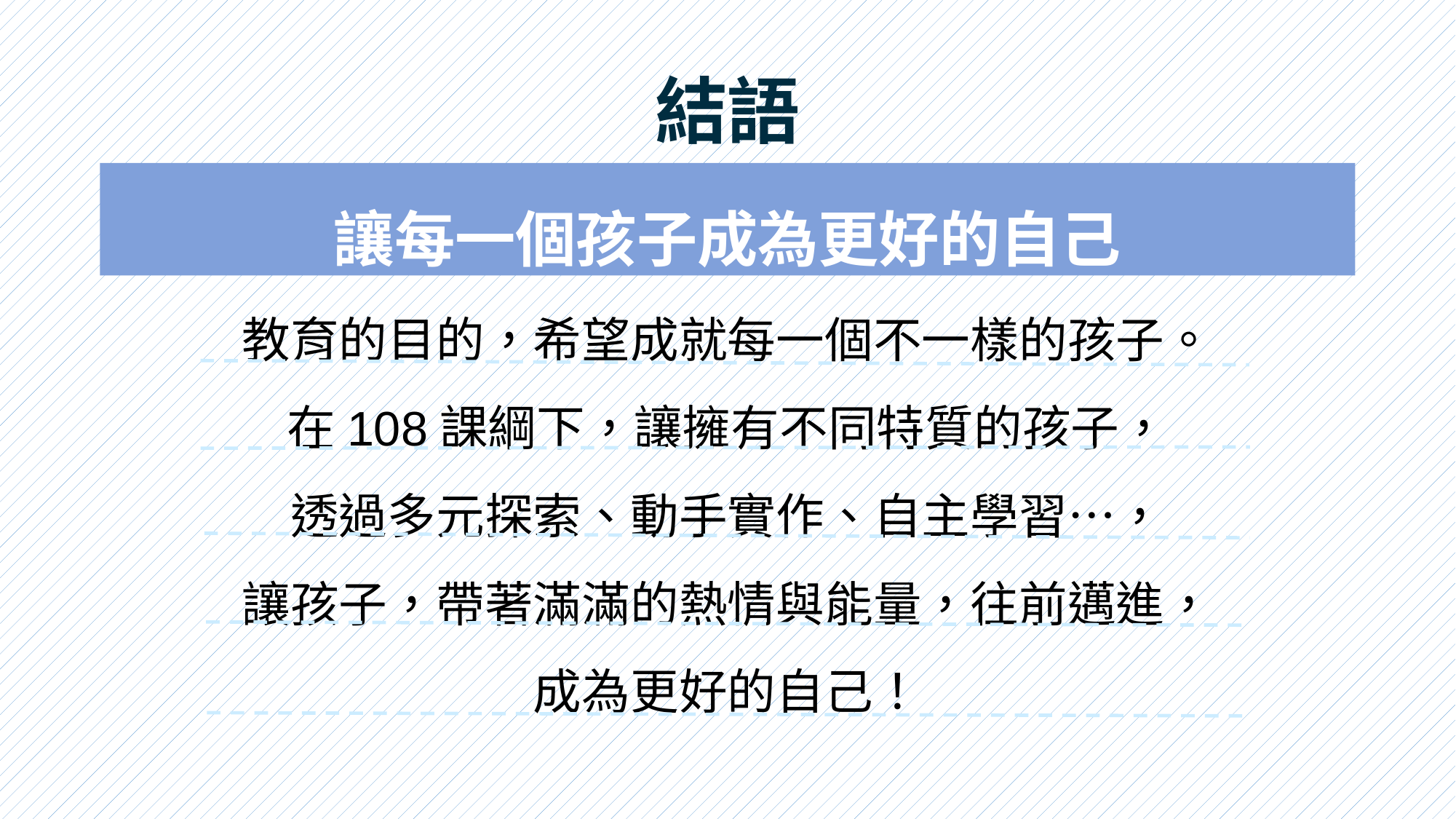

# 結語
讓每一個孩子成為更好的自己
教育的目的，希望成就每一個不一樣的孩子。
在108課綱下，讓擁有不同特質的孩子，
透過多元探索、動手實作、自主學習…，
讓孩子，帶著滿滿的熱情與能量，往前邁進，
成為更好的自己！